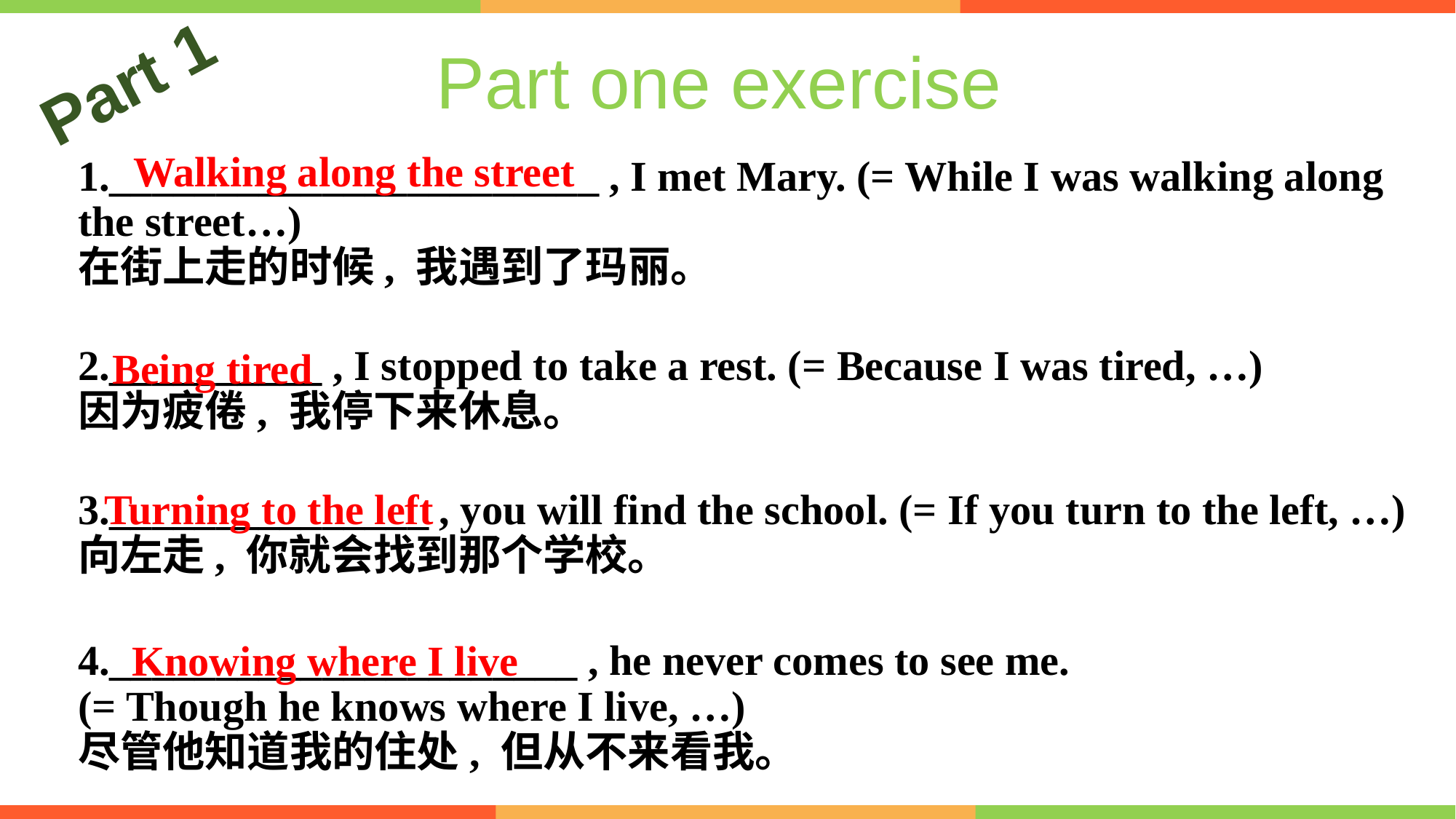

Part 1
Part one exercise
Walking along the street
1._______________________ , I met Mary. (= While I was walking along the street…)
在街上走的时候, 我遇到了玛丽。

2.__________ , I stopped to take a rest. (= Because I was tired, …)
因为疲倦, 我停下来休息。

3._______________ , you will find the school. (= If you turn to the left, …)
向左走, 你就会找到那个学校。

4.______________________ , he never comes to see me.
(= Though he knows where I live, …)
尽管他知道我的住处, 但从不来看我。
Being tired
Turning to the left
 Knowing where I live